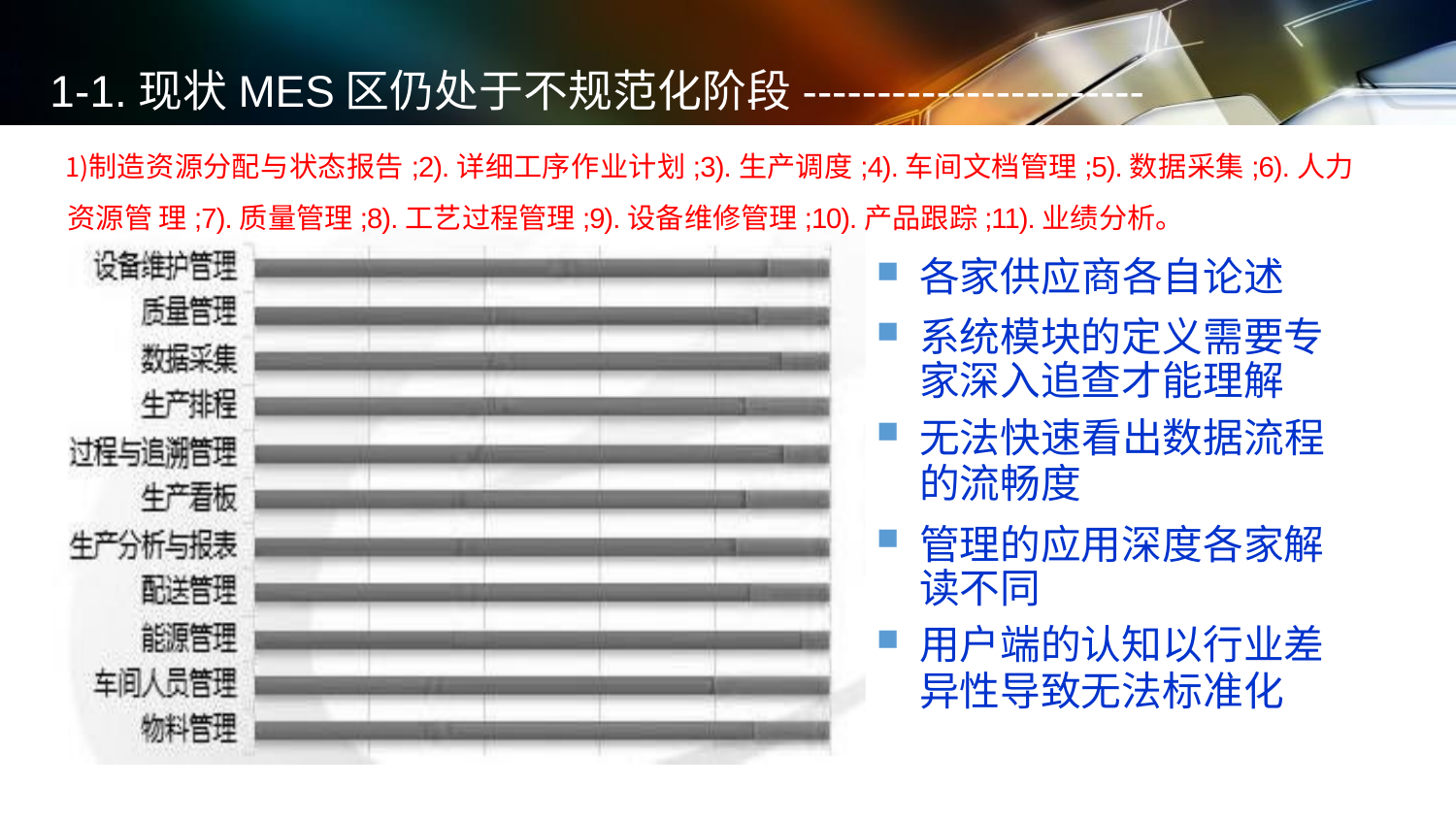

# 1-1.现状MES区仍处于不规范化阶段-----------------------
制造资源分配与状态报告;2).详细工序作业计划;3).生产调度;4).车间文档管理;5).数据采集;6).人力资源管 理;7).质量管理;8).工艺过程管理;9).设备维修管理;10).产品跟踪;11).业绩分析。
各家供应商各自论述
系统模块的定义需要专 家深入追查才能理解
无法快速看出数据流程
的流畅度
管理的应用深度各家解 读不同
用户端的认知以行业差
异性导致无法标准化